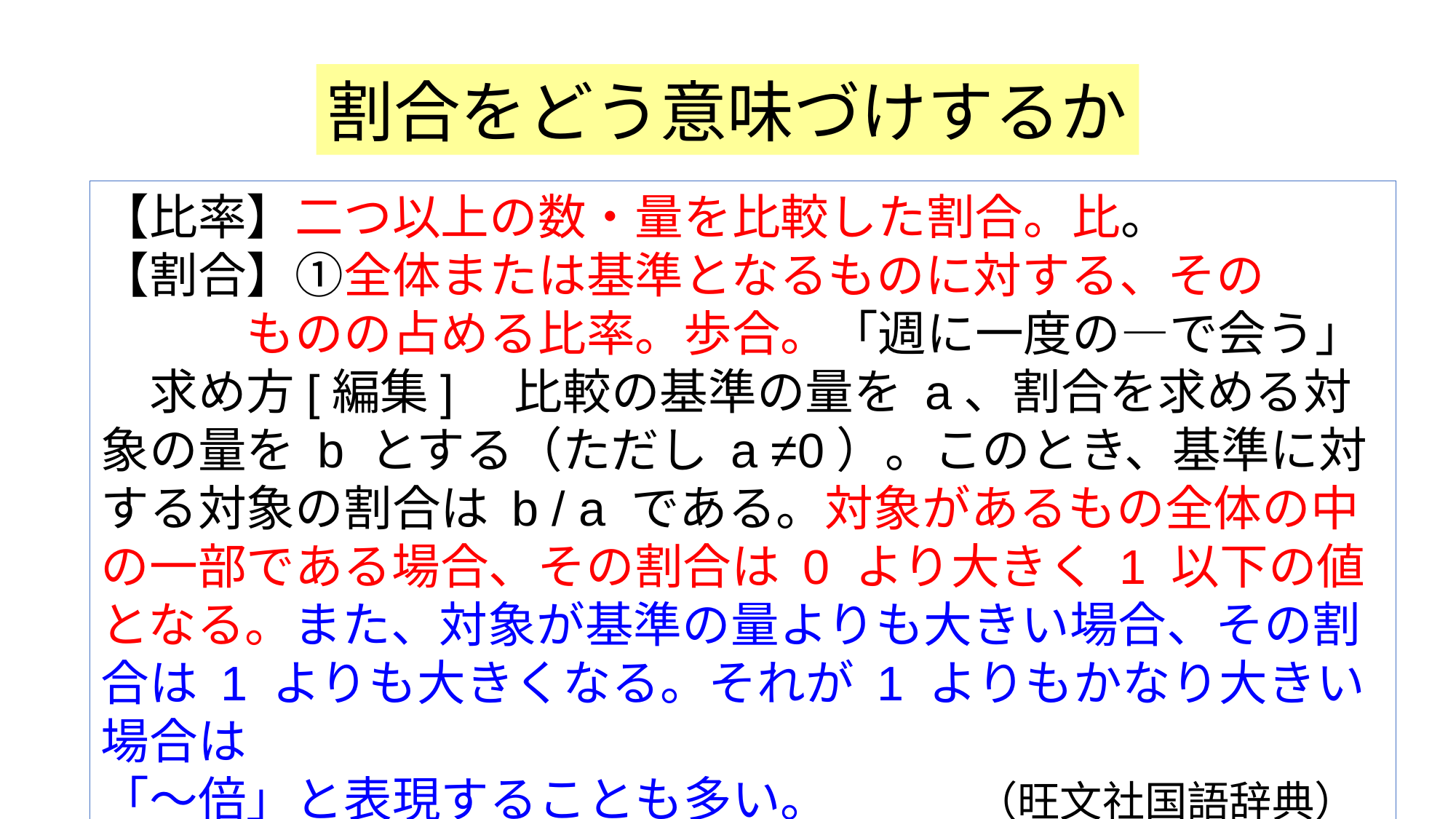

割合をどう意味づけするか
【比率】二つ以上の数・量を比較した割合。比。
【割合】①全体または基準となるものに対する、その
　　　ものの占める比率。歩合。「週に一度の―で会う」
　求め方[編集]　比較の基準の量を a、割合を求める対象の量を b とする（ただし a ≠0）。このとき、基準に対する対象の割合は b / a である。対象があるもの全体の中の一部である場合、その割合は 0 より大きく 1 以下の値となる。また、対象が基準の量よりも大きい場合、その割合は 1 よりも大きくなる。それが 1 よりもかなり大きい場合は
「～倍」と表現することも多い。　　　（旺文社国語辞典）